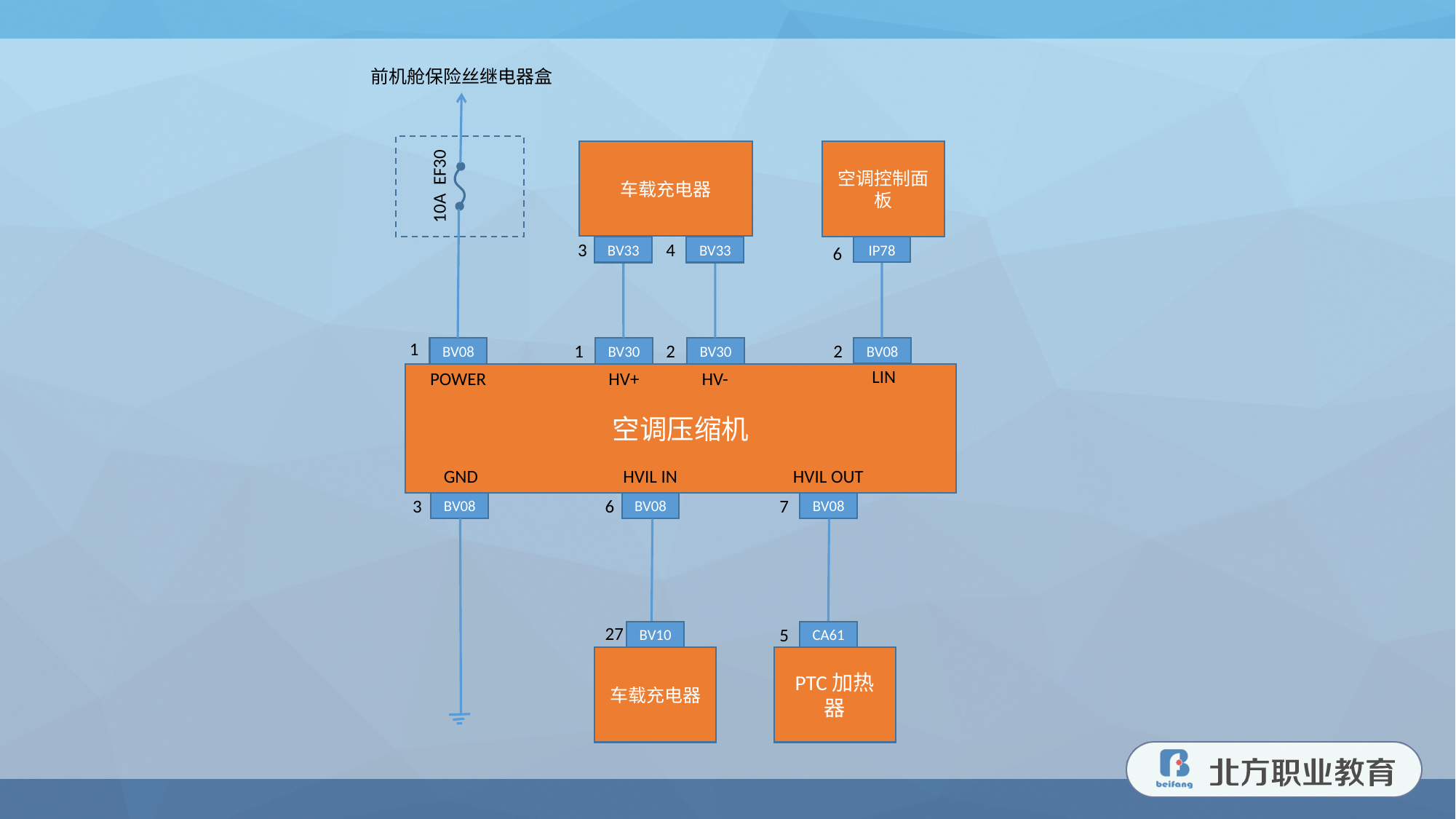

前机舱保险丝继电器盒

车载充电器
空调控制面板

10A  EF30
3
4
6
IP78
BV33
BV33
1
2
1
2
BV08
BV08
BV30
BV30
LIN
HV-
POWER
HV+
空调压缩机
GND
HVIL IN
HVIL OUT
3
6
7
BV08
BV08
BV08
27
5
CA61
BV10
车载充电器
PTC加热器